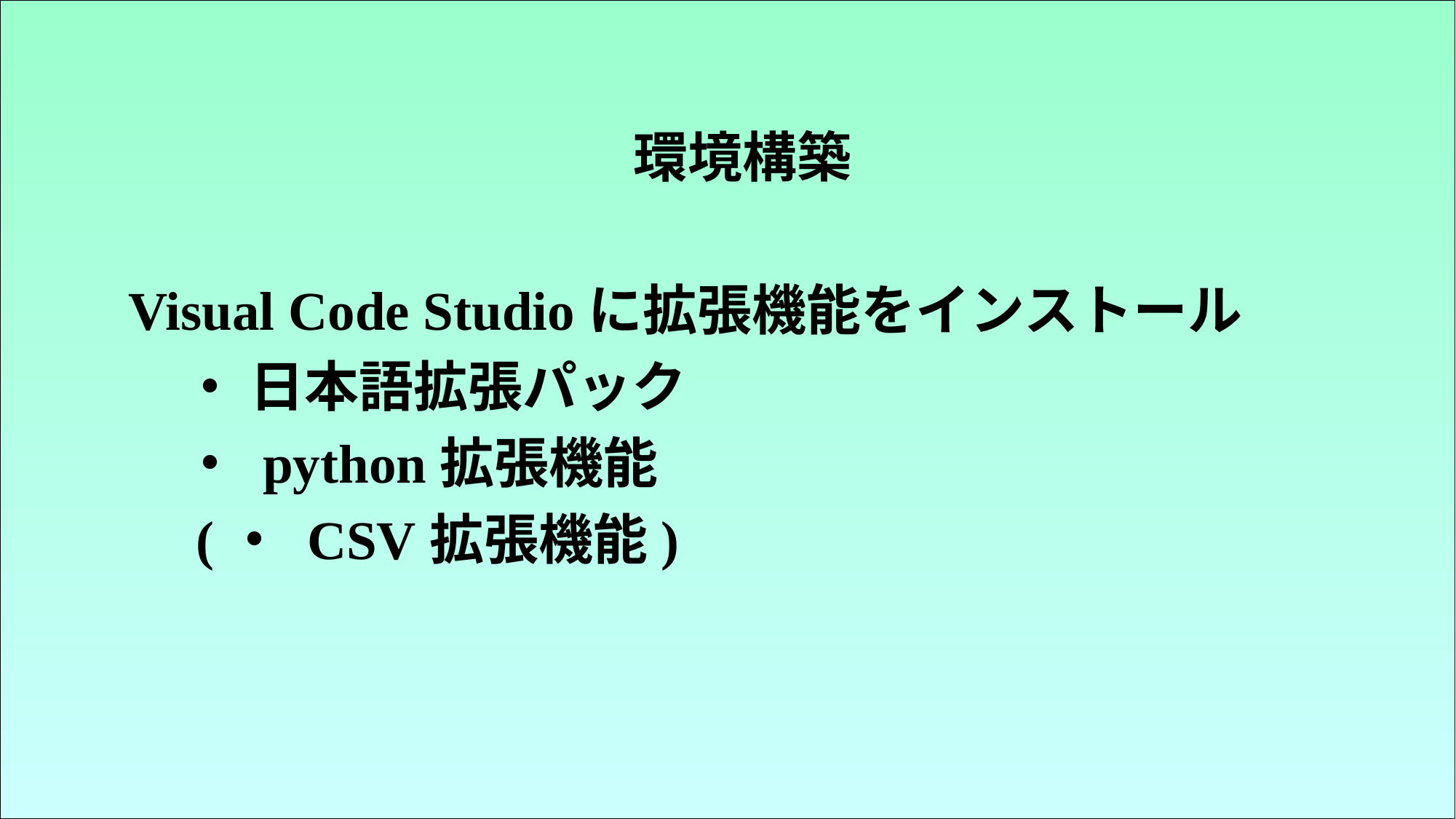

環境構築

Visual Code Studioに拡張機能をインストール
　・ 日本語拡張パック
　・ python拡張機能
　(・ CSV拡張機能)